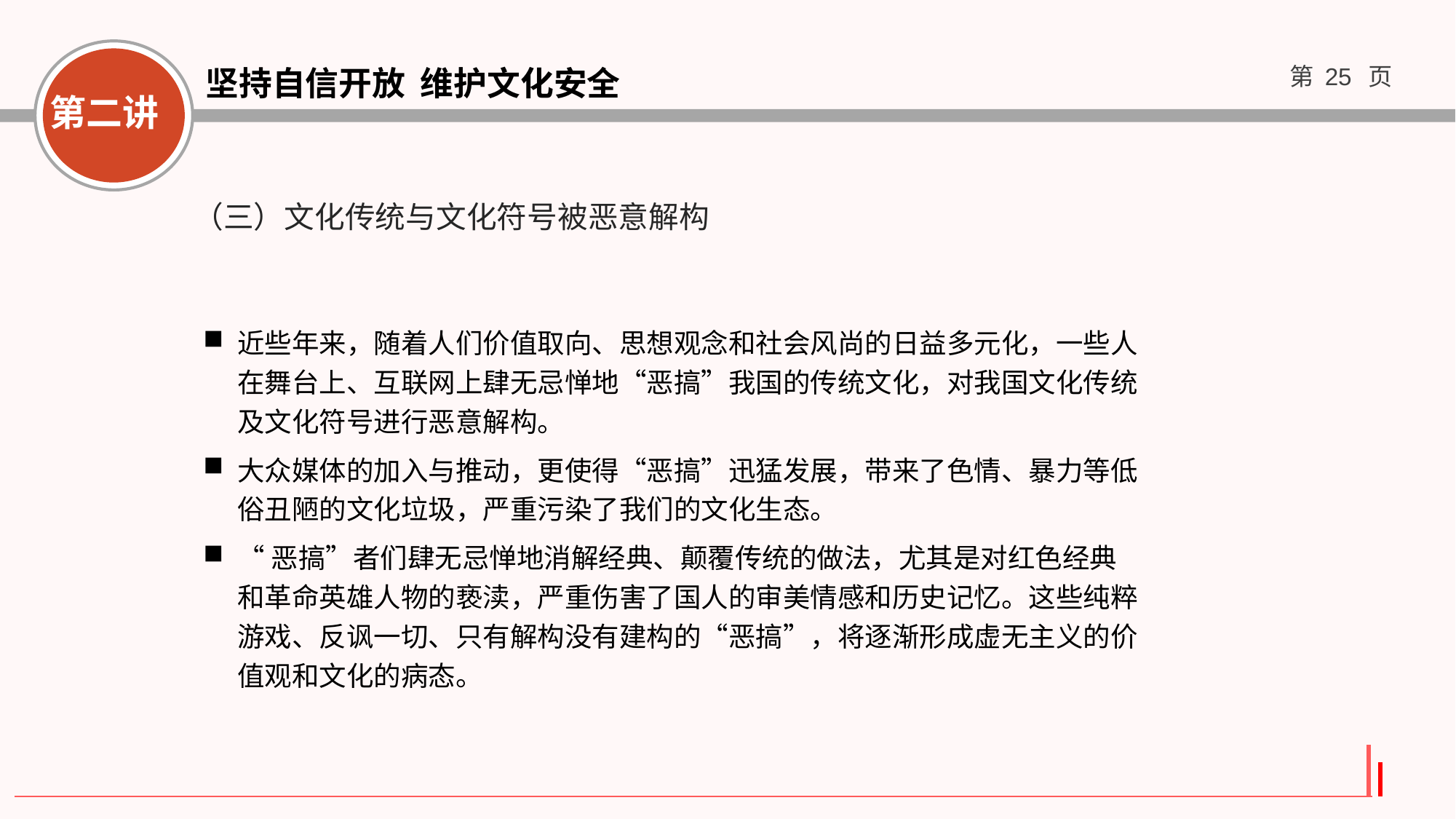

（三）文化传统与文化符号被恶意解构

近些年来，随着人们价值取向、思想观念和社会风尚的日益多元化，一些人在舞台上、互联网上肆无忌惮地“恶搞”我国的传统文化，对我国文化传统及文化符号进行恶意解构。
大众媒体的加入与推动，更使得“恶搞”迅猛发展，带来了色情、暴力等低俗丑陋的文化垃圾，严重污染了我们的文化生态。
“恶搞”者们肆无忌惮地消解经典、颠覆传统的做法，尤其是对红色经典和革命英雄人物的亵渎，严重伤害了国人的审美情感和历史记忆。这些纯粹游戏、反讽一切、只有解构没有建构的“恶搞”，将逐渐形成虚无主义的价值观和文化的病态。